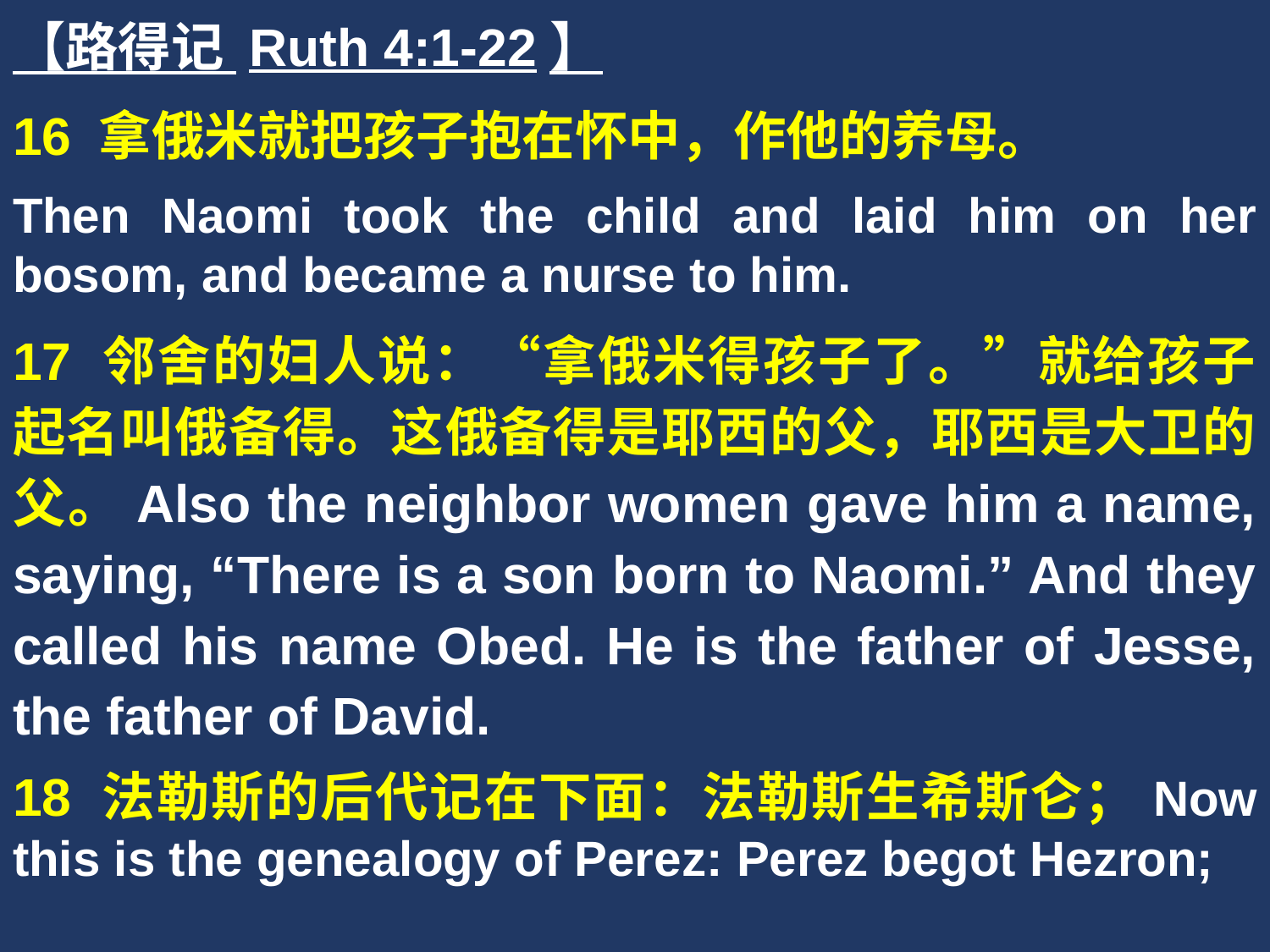

【路得记 Ruth 4:1-22】
16 拿俄米就把孩子抱在怀中，作他的养母。
Then Naomi took the child and laid him on her bosom, and became a nurse to him.
17 邻舍的妇人说：“拿俄米得孩子了。”就给孩子起名叫俄备得。这俄备得是耶西的父，耶西是大卫的父。Also the neighbor women gave him a name, saying, “There is a son born to Naomi.” And they called his name Obed. He is the father of Jesse, the father of David.
18 法勒斯的后代记在下面：法勒斯生希斯仑；Now this is the genealogy of Perez: Perez begot Hezron;